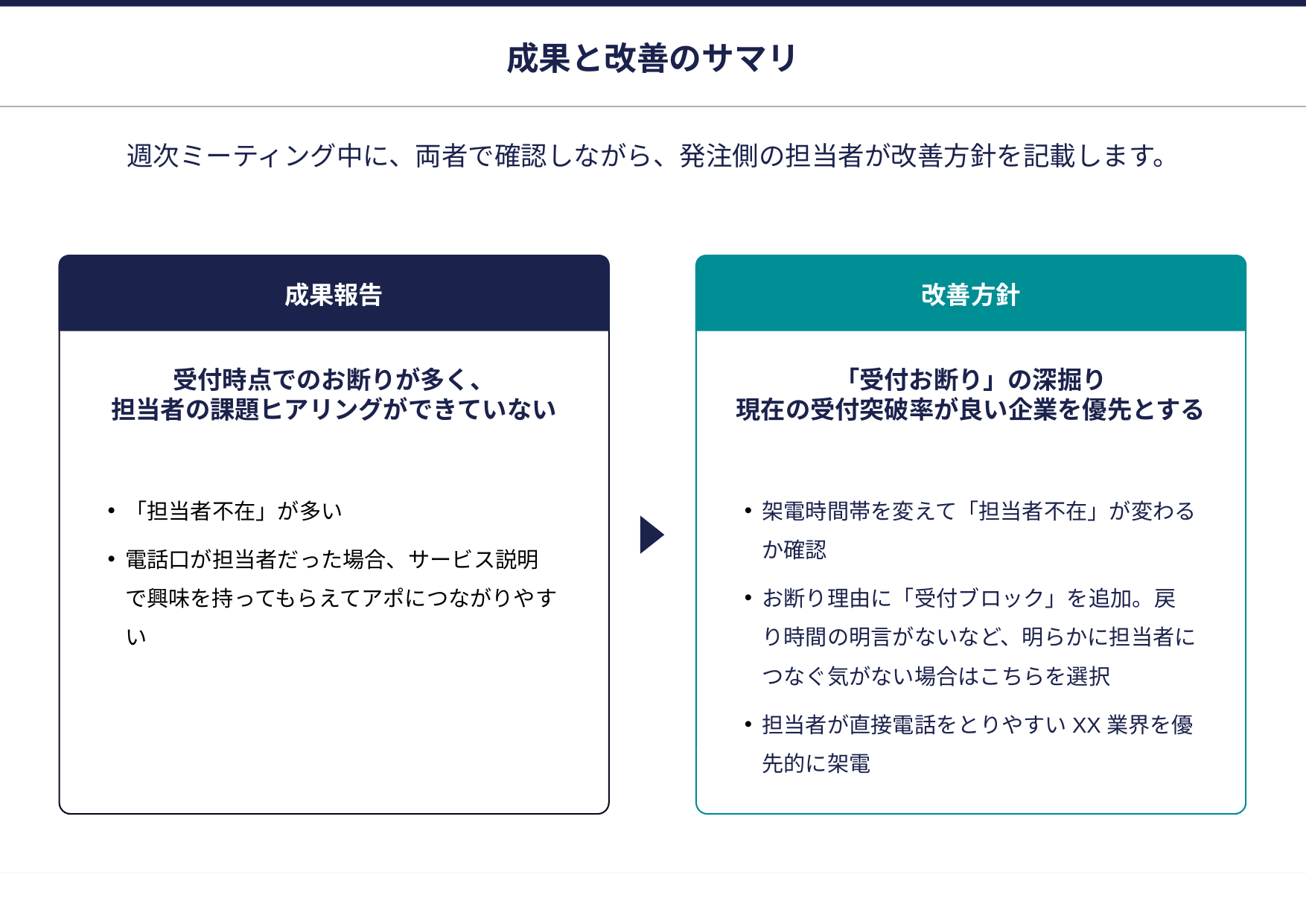

# 成果と改善のサマリ
週次ミーティング中に、両者で確認しながら、発注側の担当者が改善方針を記載します。
受付時点でのお断りが多く、
担当者の課題ヒアリングができていない
成果報告
「受付お断り」の深掘り
現在の受付突破率が良い企業を優先とする
改善方針
「担当者不在」が多い
電話口が担当者だった場合、サービス説明で興味を持ってもらえてアポにつながりやすい
架電時間帯を変えて「担当者不在」が変わるか確認
お断り理由に「受付ブロック」を追加。戻り時間の明言がないなど、明らかに担当者につなぐ気がない場合はこちらを選択
担当者が直接電話をとりやすいXX業界を優先的に架電